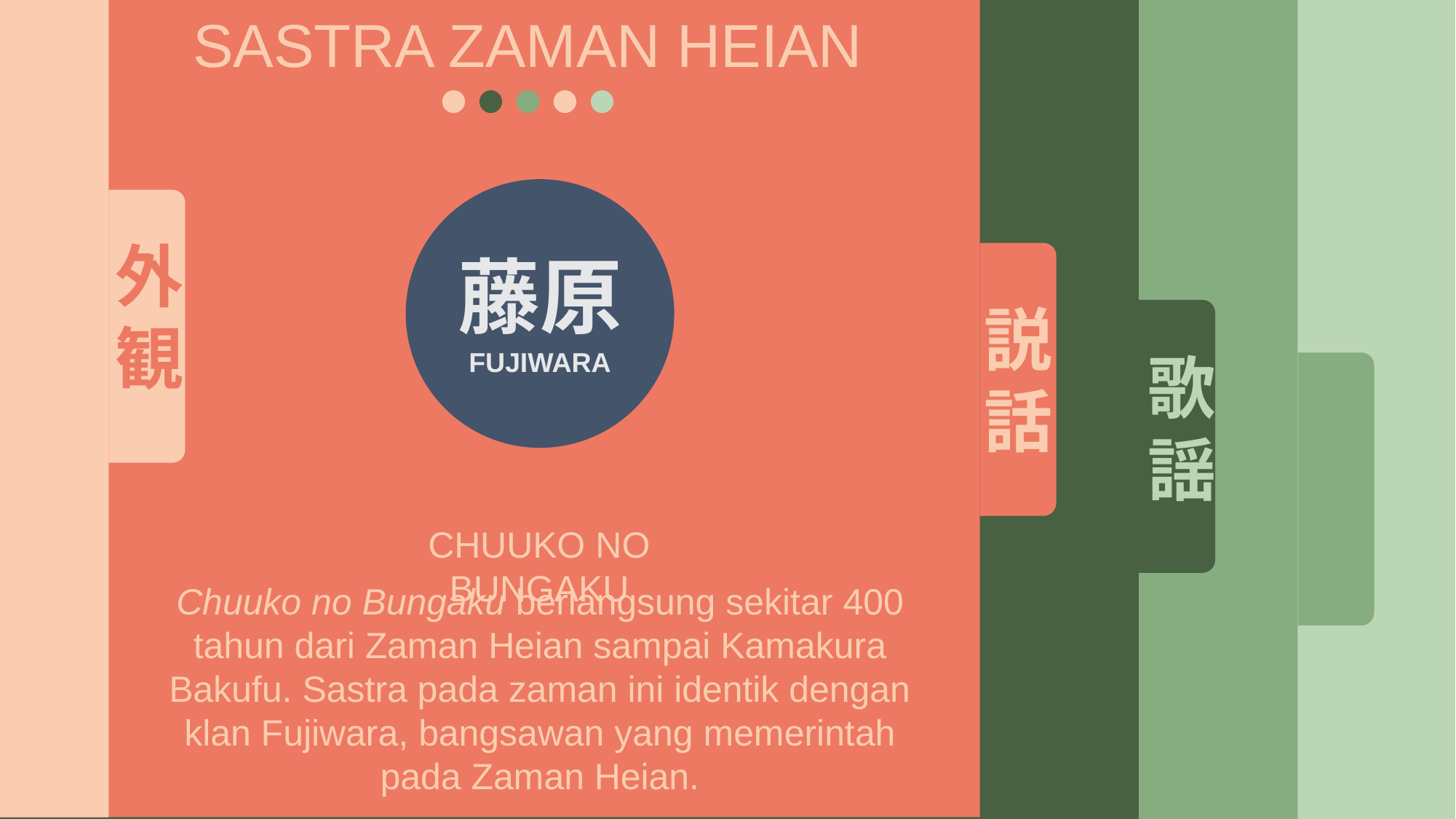

歌謡

説話

外観

SASTRA ZAMAN HEIAN

藤原
FUJIWARA
CHUUKO NO BUNGAKU
Chuuko no Bungaku berlangsung sekitar 400 tahun dari Zaman Heian sampai Kamakura Bakufu. Sastra pada zaman ini identik dengan klan Fujiwara, bangsawan yang memerintah pada Zaman Heian.